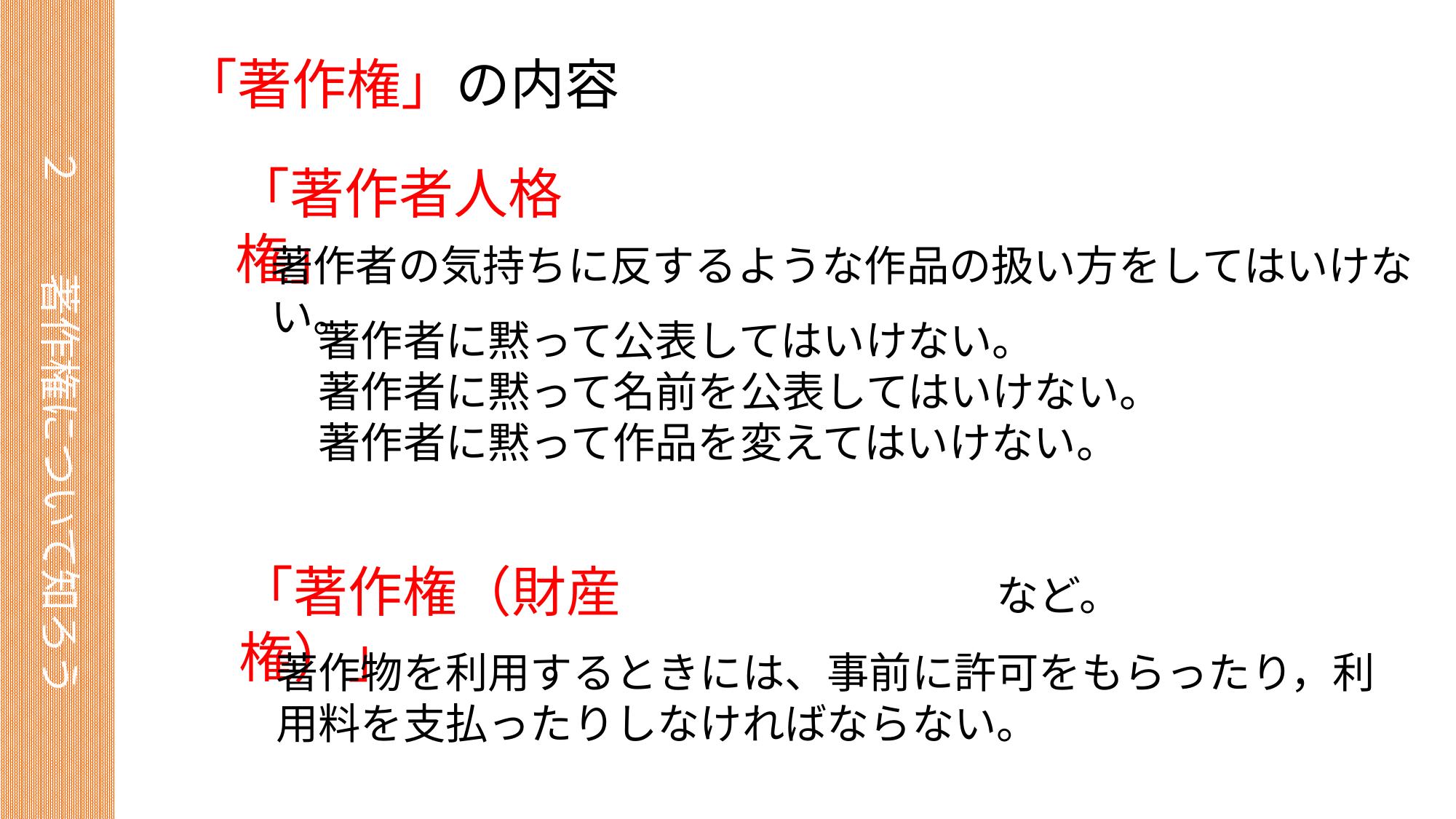

「著作権」の内容
　２　　著作権について知ろう
「著作者人格権」
著作者の気持ちに反するような作品の扱い方をしてはいけない。
著作者に黙って公表してはいけない。
著作者に黙って名前を公表してはいけない。
著作者に黙って作品を変えてはいけない。
　　　　　　　　　　　　　　　　　　　　　　　　　　　　　　　　　　　　　など。
「著作権（財産権）」
著作物を利用するときには、事前に許可をもらったり，利用料を支払ったりしなければならない。